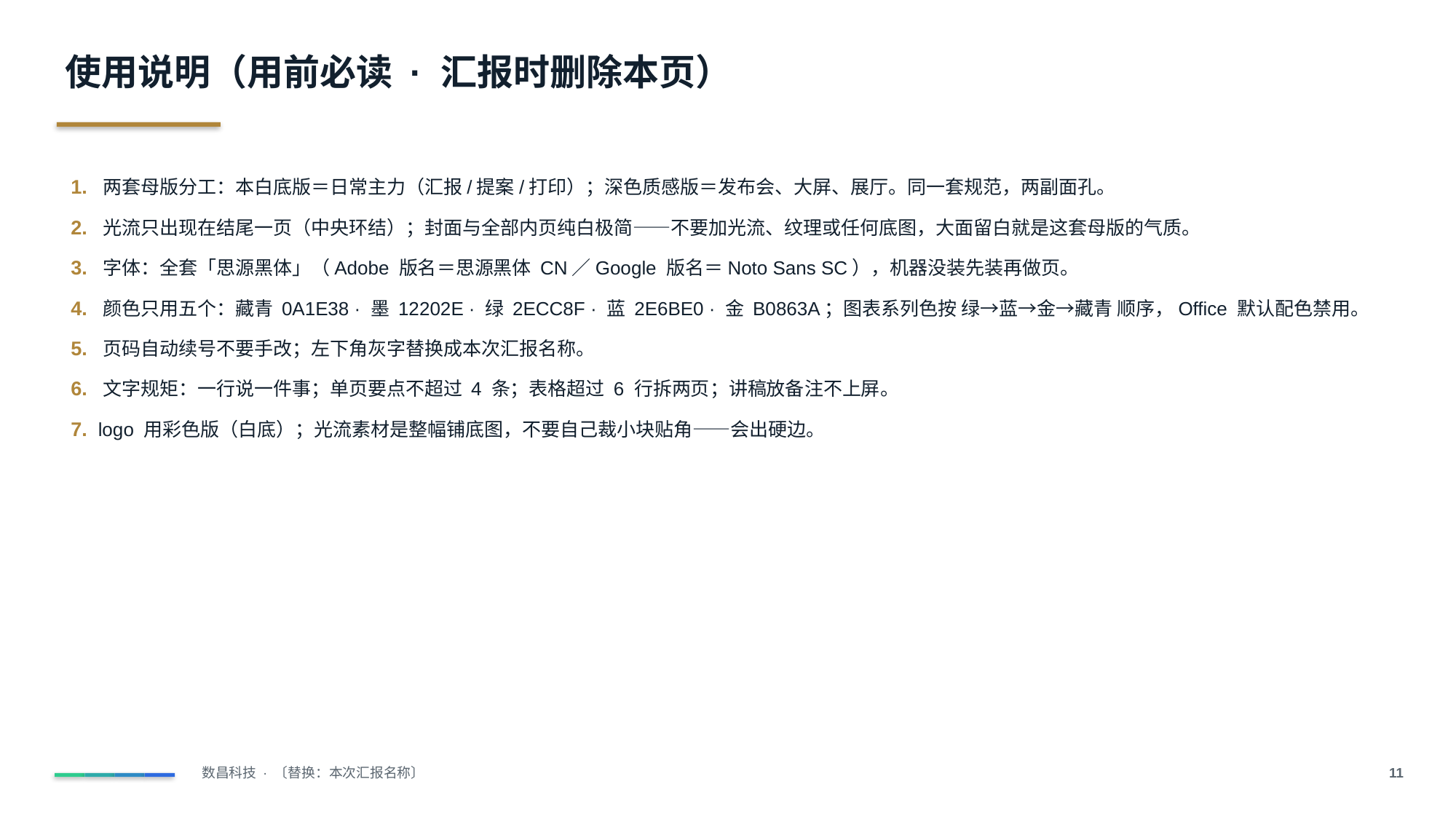

使用说明（用前必读 · 汇报时删除本页）

1.  两套母版分工：本白底版＝日常主力（汇报/提案/打印）；深色质感版＝发布会、大屏、展厅。同一套规范，两副面孔。
2.  光流只出现在结尾一页（中央环结）；封面与全部内页纯白极简——不要加光流、纹理或任何底图，大面留白就是这套母版的气质。
3.  字体：全套「思源黑体」（Adobe 版名＝思源黑体 CN／Google 版名＝Noto Sans SC），机器没装先装再做页。
4.  颜色只用五个：藏青 0A1E38 · 墨 12202E · 绿 2ECC8F · 蓝 2E6BE0 · 金 B0863A；图表系列色按 绿→蓝→金→藏青 顺序，Office 默认配色禁用。
5.  页码自动续号不要手改；左下角灰字替换成本次汇报名称。
6.  文字规矩：一行说一件事；单页要点不超过 4 条；表格超过 6 行拆两页；讲稿放备注不上屏。
7.  logo 用彩色版（白底）；光流素材是整幅铺底图，不要自己裁小块贴角——会出硬边。
数昌科技 · 〔替换：本次汇报名称〕
11